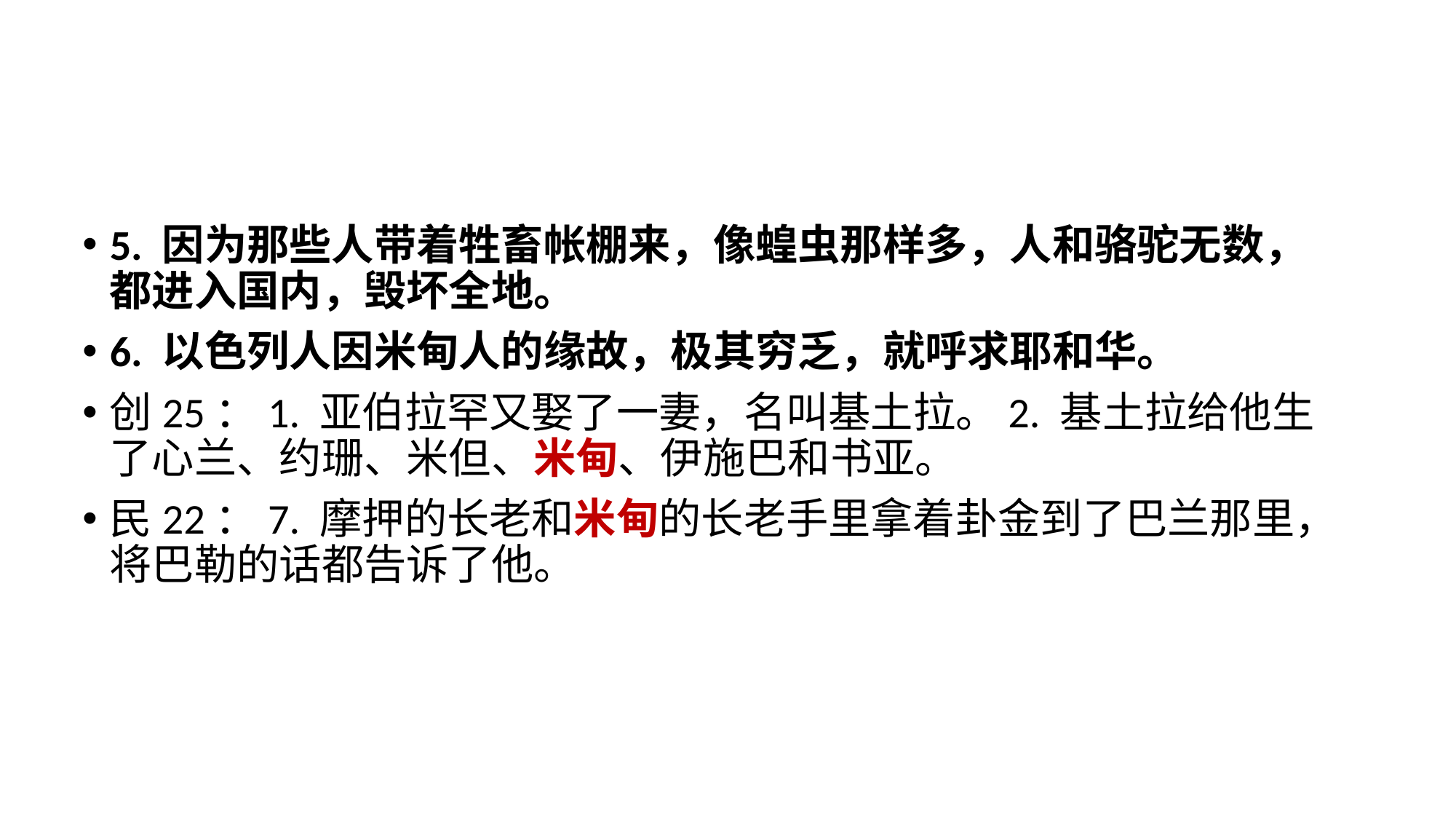

5. 因为那些人带着牲畜帐棚来，像蝗虫那样多，人和骆驼无数，都进入国内，毁坏全地。
6. 以色列人因米甸人的缘故，极其穷乏，就呼求耶和华。
创25：1. 亚伯拉罕又娶了一妻，名叫基土拉。2. 基土拉给他生了心兰、约珊、米但、米甸、伊施巴和书亚。
民22：7. 摩押的长老和米甸的长老手里拿着卦金到了巴兰那里，将巴勒的话都告诉了他。